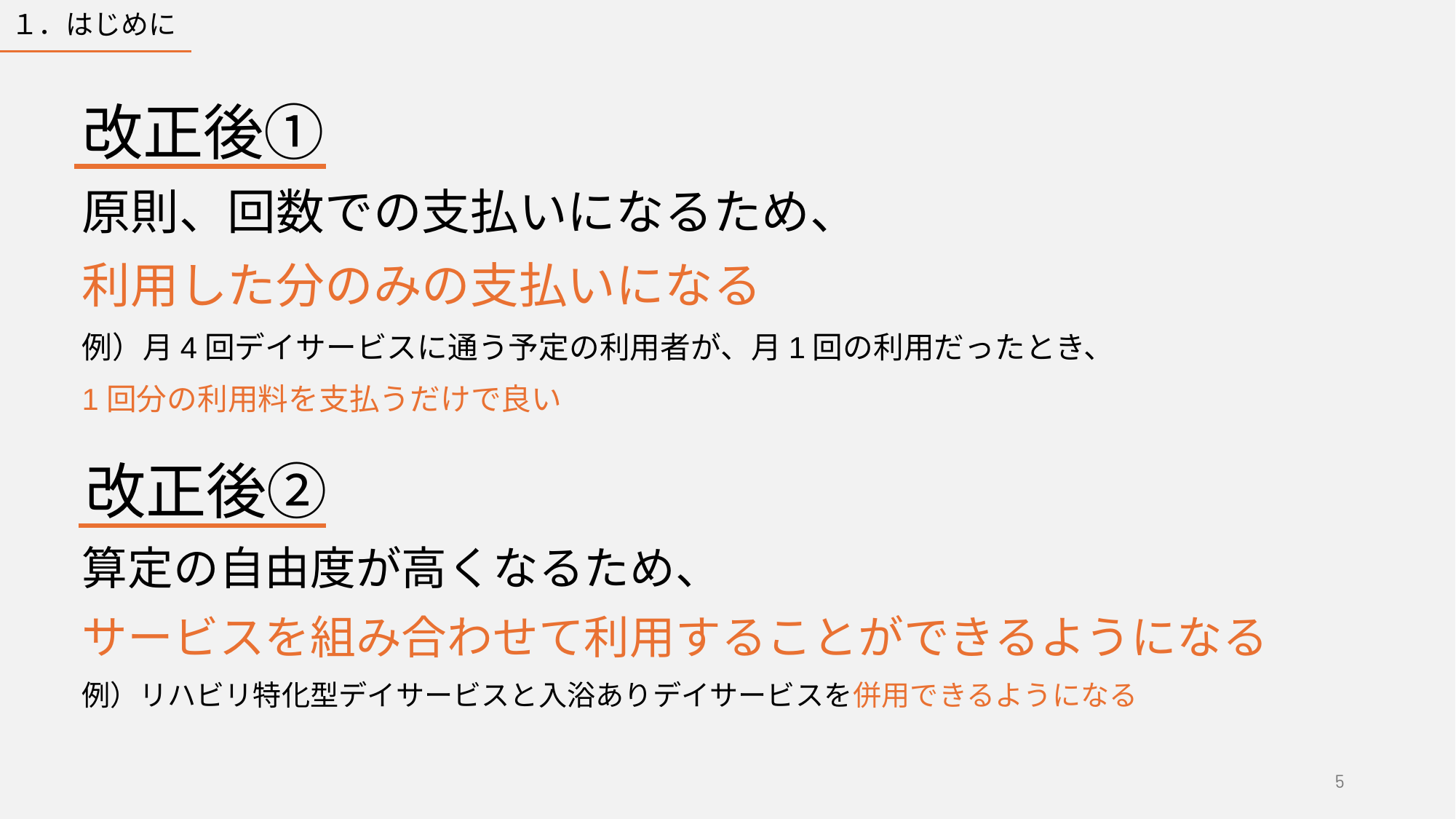

１．はじめに
改正後①
原則、回数での支払いになるため、
利用した分のみの支払いになる
例）月4回デイサービスに通う予定の利用者が、月1回の利用だったとき、
1回分の利用料を支払うだけで良い
改正後②
算定の自由度が高くなるため、
サービスを組み合わせて利用することができるようになる
例）リハビリ特化型デイサービスと入浴ありデイサービスを併用できるようになる
5